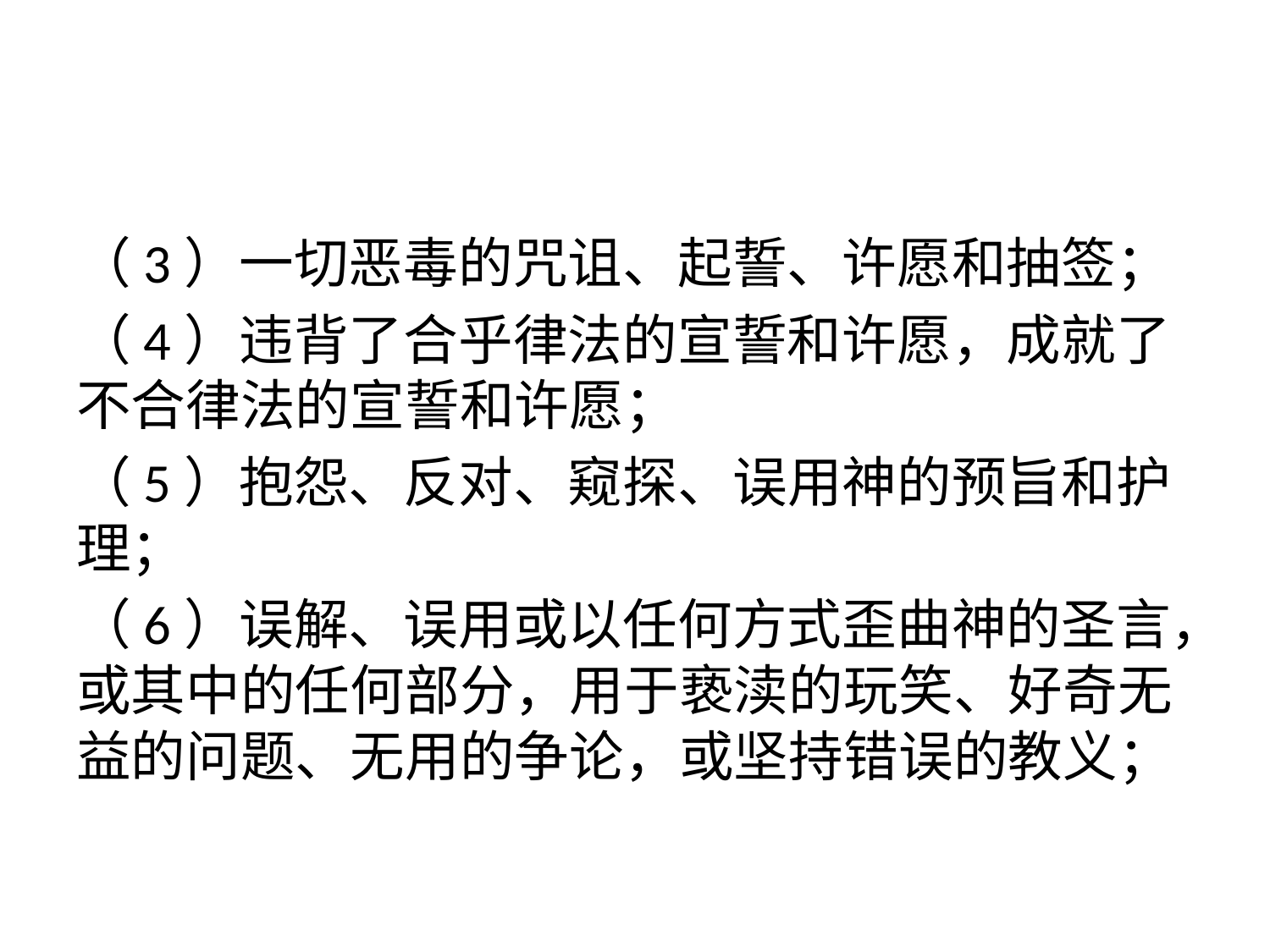

#
（3）一切恶毒的咒诅、起誓、许愿和抽签；
（4）违背了合乎律法的宣誓和许愿，成就了不合律法的宣誓和许愿；
（5）抱怨、反对、窥探、误用神的预旨和护理；
（6）误解、误用或以任何方式歪曲神的圣言，或其中的任何部分，用于亵渎的玩笑、好奇无益的问题、无用的争论，或坚持错误的教义；